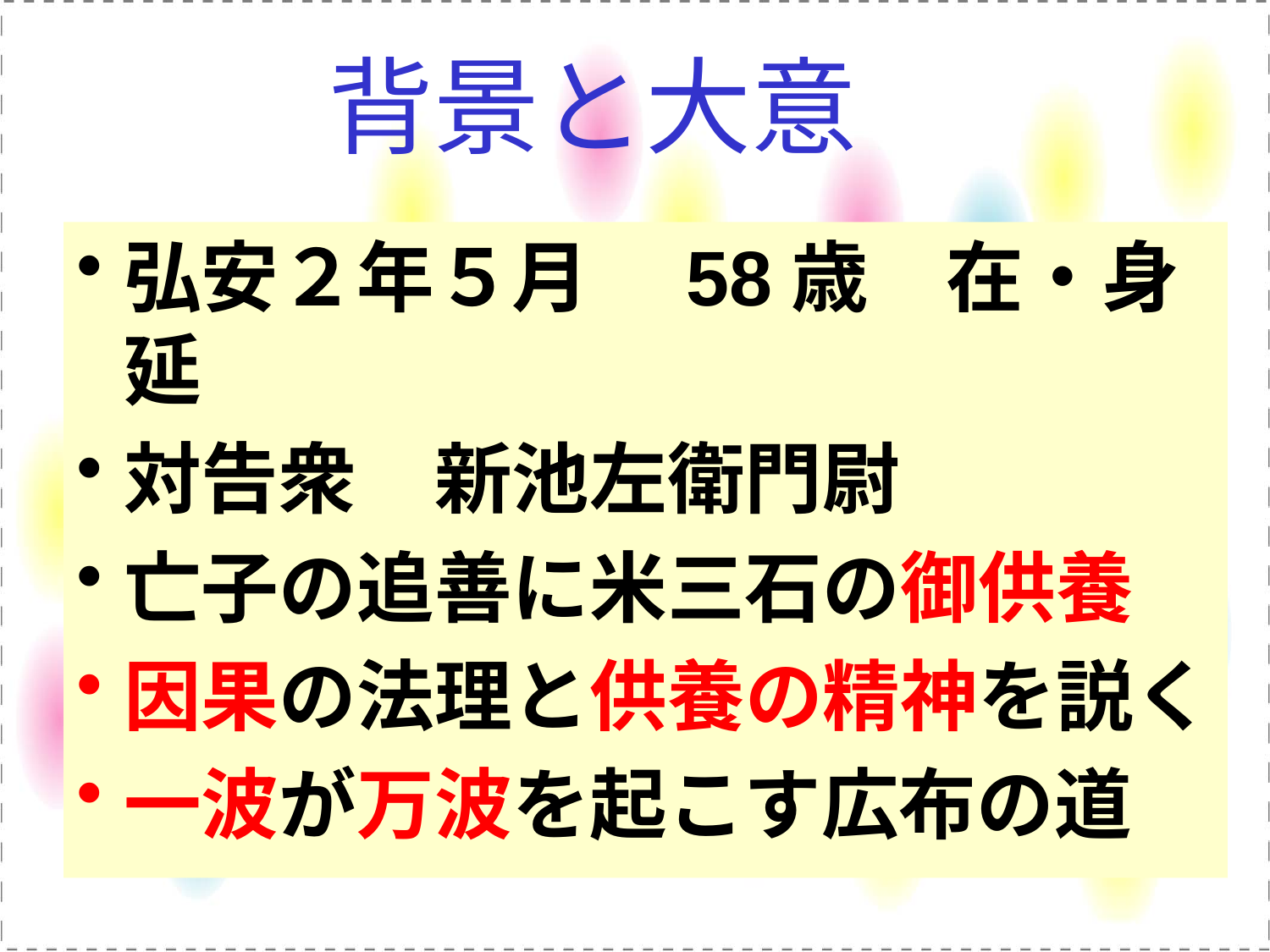

# 背景と大意
弘安２年５月　58歳　在・身延
対告衆　新池左衛門尉
亡子の追善に米三石の御供養
因果の法理と供養の精神を説く
一波が万波を起こす広布の道